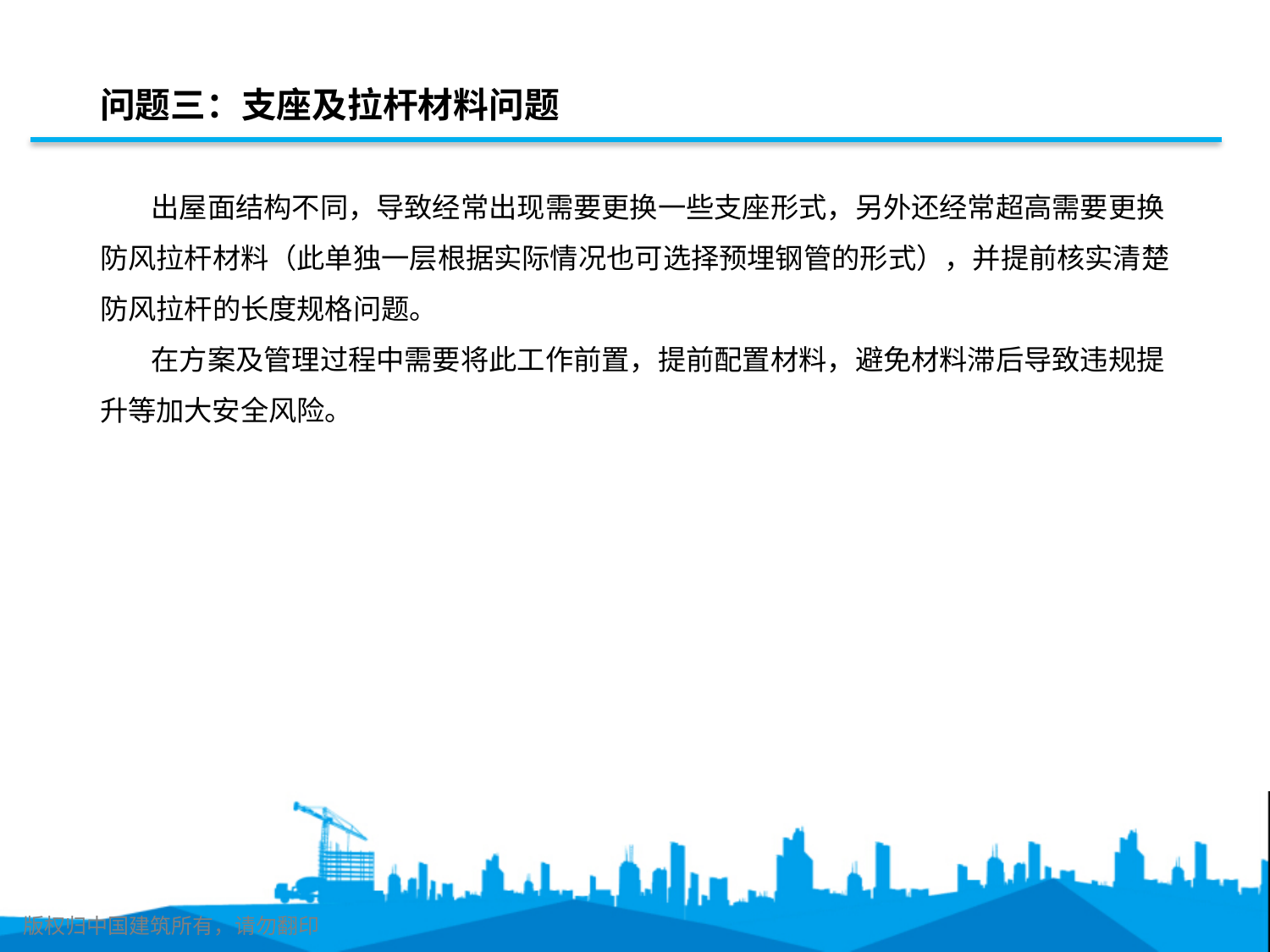

问题三：支座及拉杆材料问题
       出屋面结构不同，导致经常出现需要更换一些支座形式，另外还经常超高需要更换防风拉杆材料（此单独一层根据实际情况也可选择预埋钢管的形式），并提前核实清楚防风拉杆的长度规格问题。
       在方案及管理过程中需要将此工作前置，提前配置材料，避免材料滞后导致违规提升等加大安全风险。
44
版权归中国建筑所有，请勿翻印